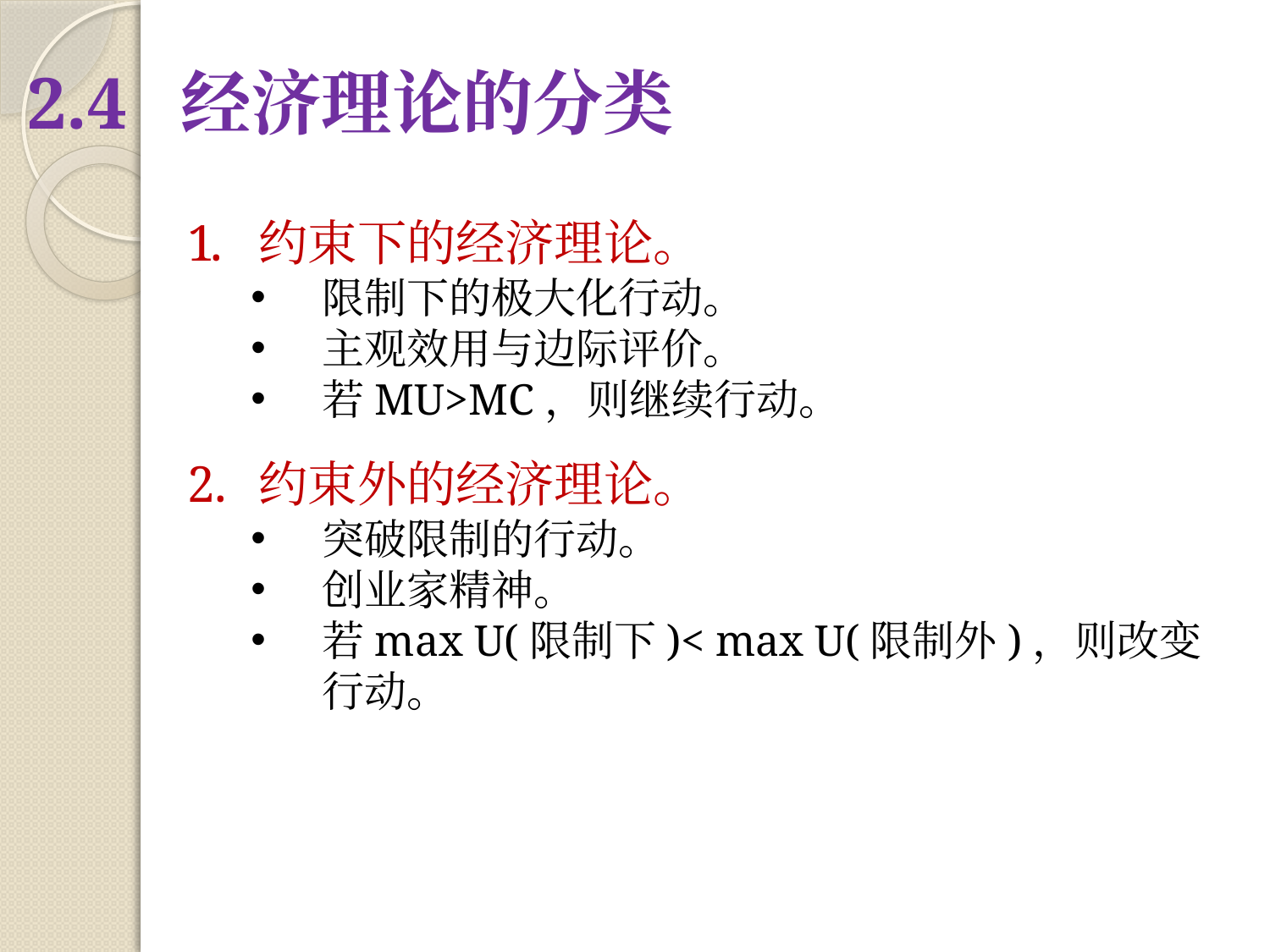

# 2.4  经济理论的分类
约束下的经济理论。
限制下的极大化行动。
主观效用与边际评价。
若MU>MC，则继续行动。
约束外的经济理论。
突破限制的行动。
创业家精神。
若max U(限制下)< max U(限制外)，则改变行动。